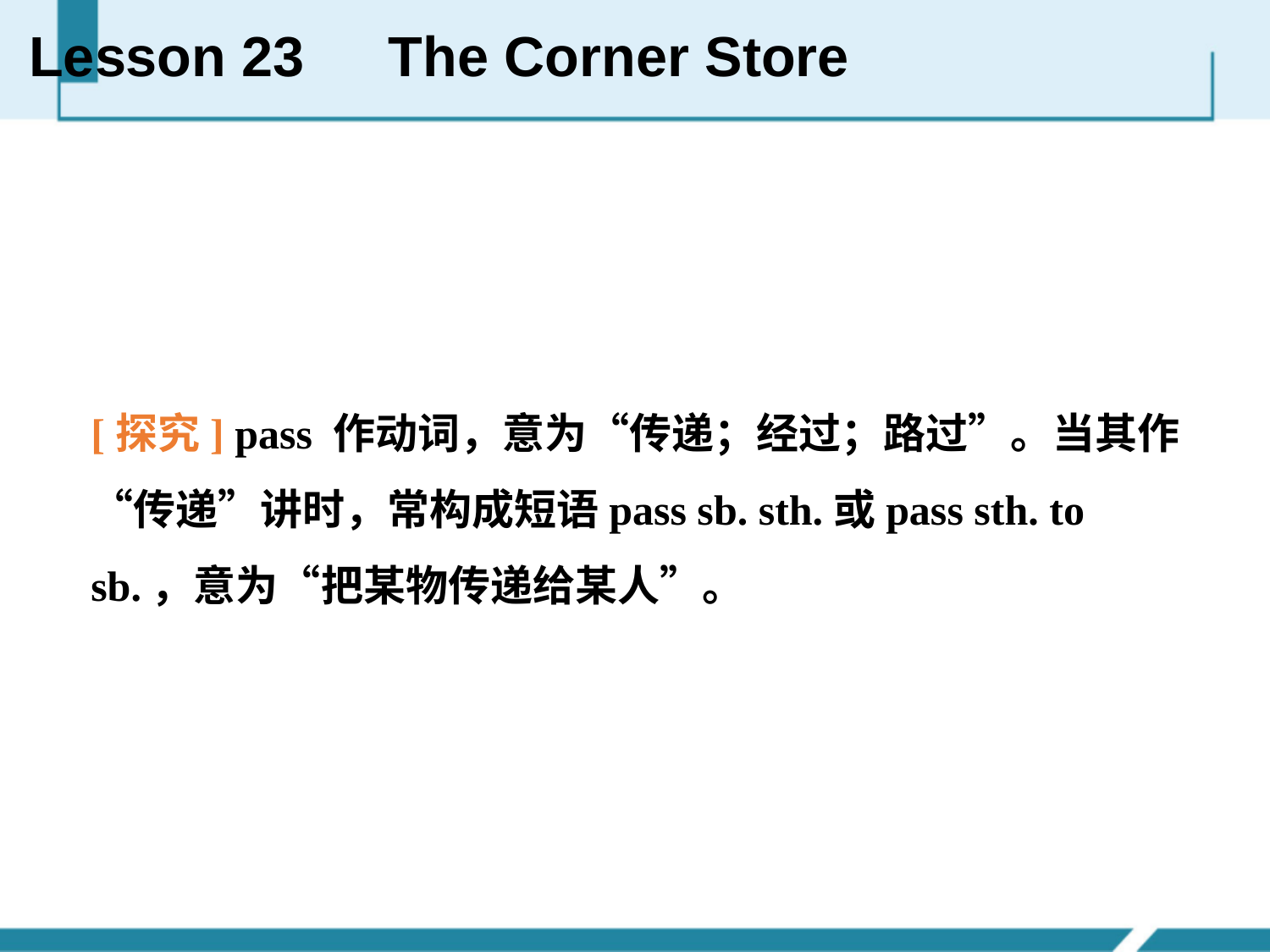

Lesson 23　The Corner Store
[探究] pass 作动词，意为“传递；经过；路过”。当其作“传递”讲时，常构成短语pass sb. sth.或pass sth. to sb.，意为“把某物传递给某人”。